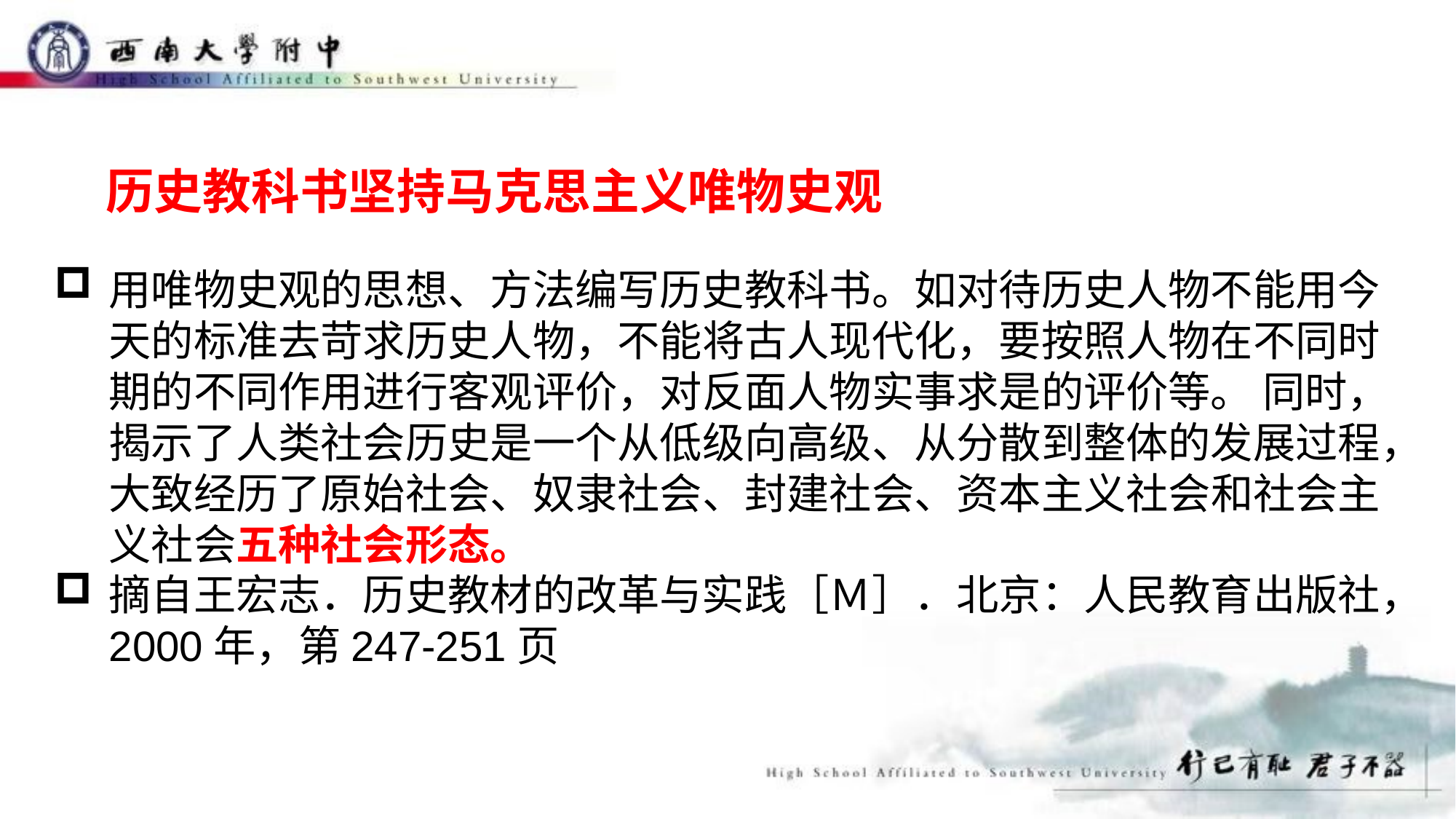

历史教科书坚持马克思主义唯物史观
用唯物史观的思想、方法编写历史教科书。如对待历史人物不能用今天的标准去苛求历史人物，不能将古人现代化，要按照人物在不同时期的不同作用进行客观评价，对反面人物实事求是的评价等。 同时，揭示了人类社会历史是一个从低级向高级、从分散到整体的发展过程，大致经历了原始社会、奴隶社会、封建社会、资本主义社会和社会主义社会五种社会形态。
摘自王宏志．历史教材的改革与实践［Ｍ］．北京：人民教育出版社，2000年，第247-251页